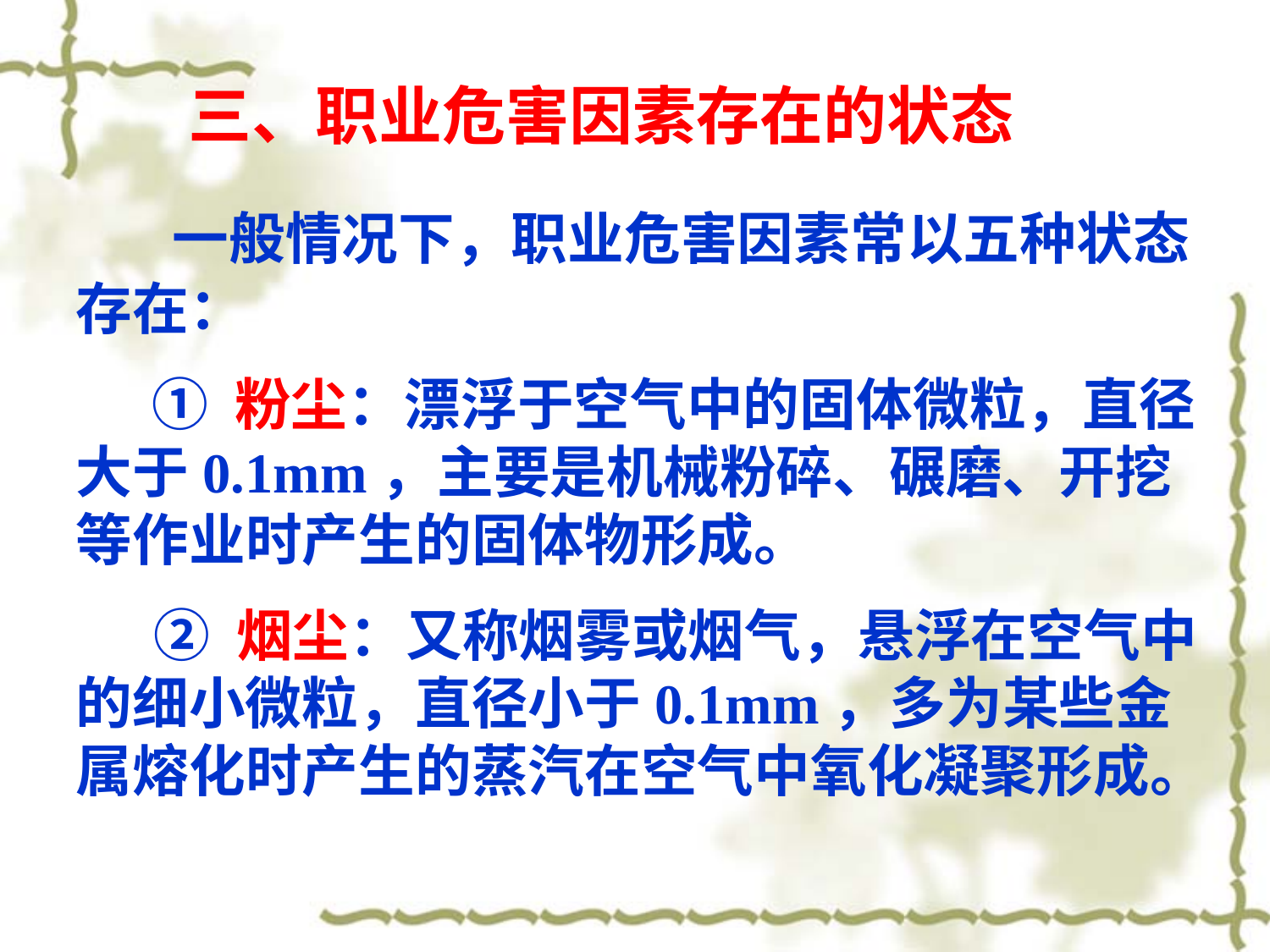

三、职业危害因素存在的状态
     一般情况下，职业危害因素常以五种状态存在：
      ① 粉尘：漂浮于空气中的固体微粒，直径大于0.1mm，主要是机械粉碎、碾磨、开挖等作业时产生的固体物形成。
      ② 烟尘：又称烟雾或烟气，悬浮在空气中的细小微粒，直径小于0.1mm，多为某些金属熔化时产生的蒸汽在空气中氧化凝聚形成。
46